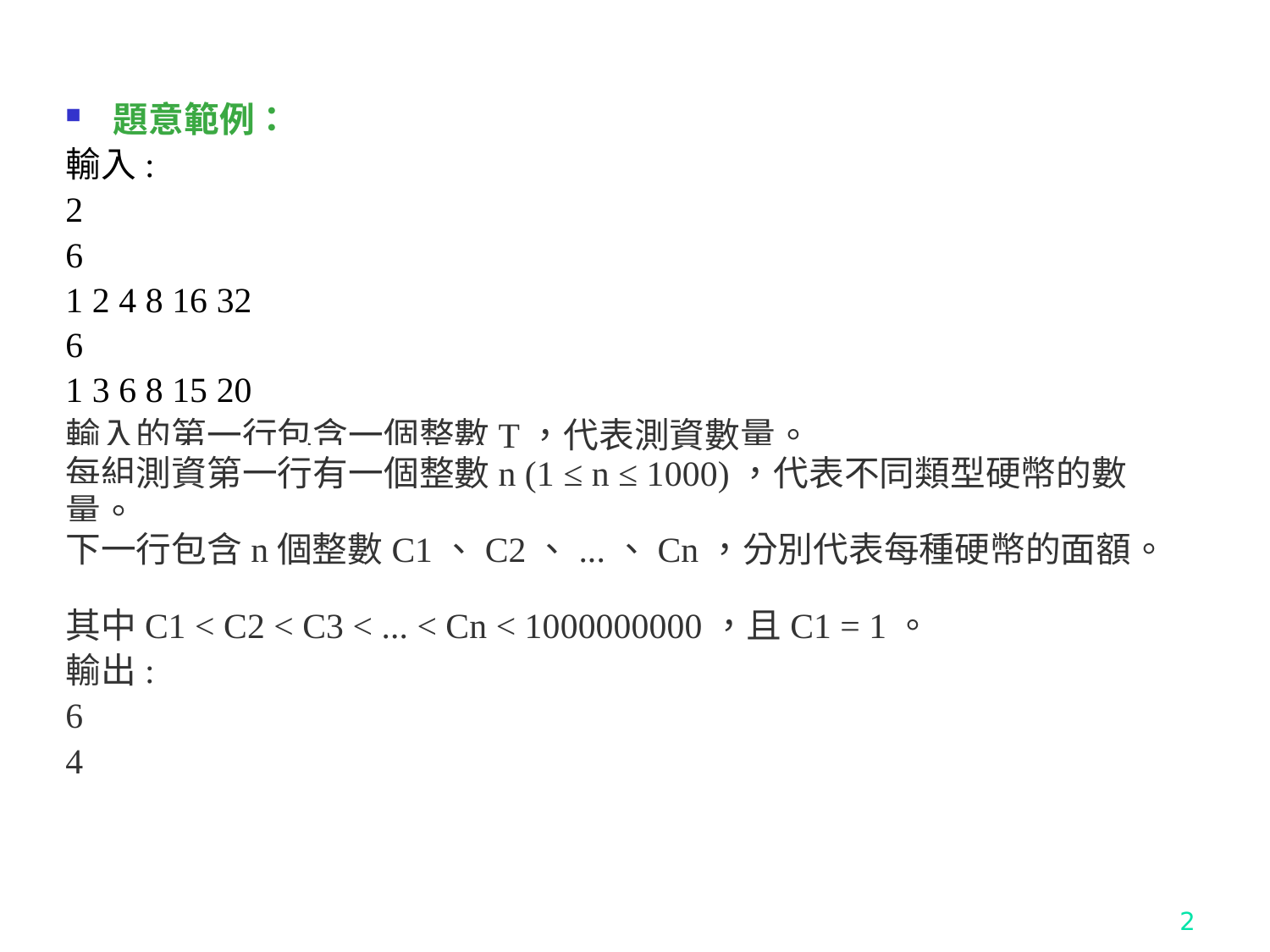

題意範例：
輸入:
2
6
1 2 4 8 16 32
6
1 3 6 8 15 20
輸入的第一行包含一個整數T，代表測資數量。
每組測資第一行有一個整數n (1 ≤ n ≤ 1000)，代表不同類型硬幣的數量。
下一行包含n個整數C1、C2、...、Cn，分別代表每種硬幣的面額。
其中C1 < C2 < C3 < ... < Cn < 1000000000，且C1 = 1。
輸出:
6
4
2